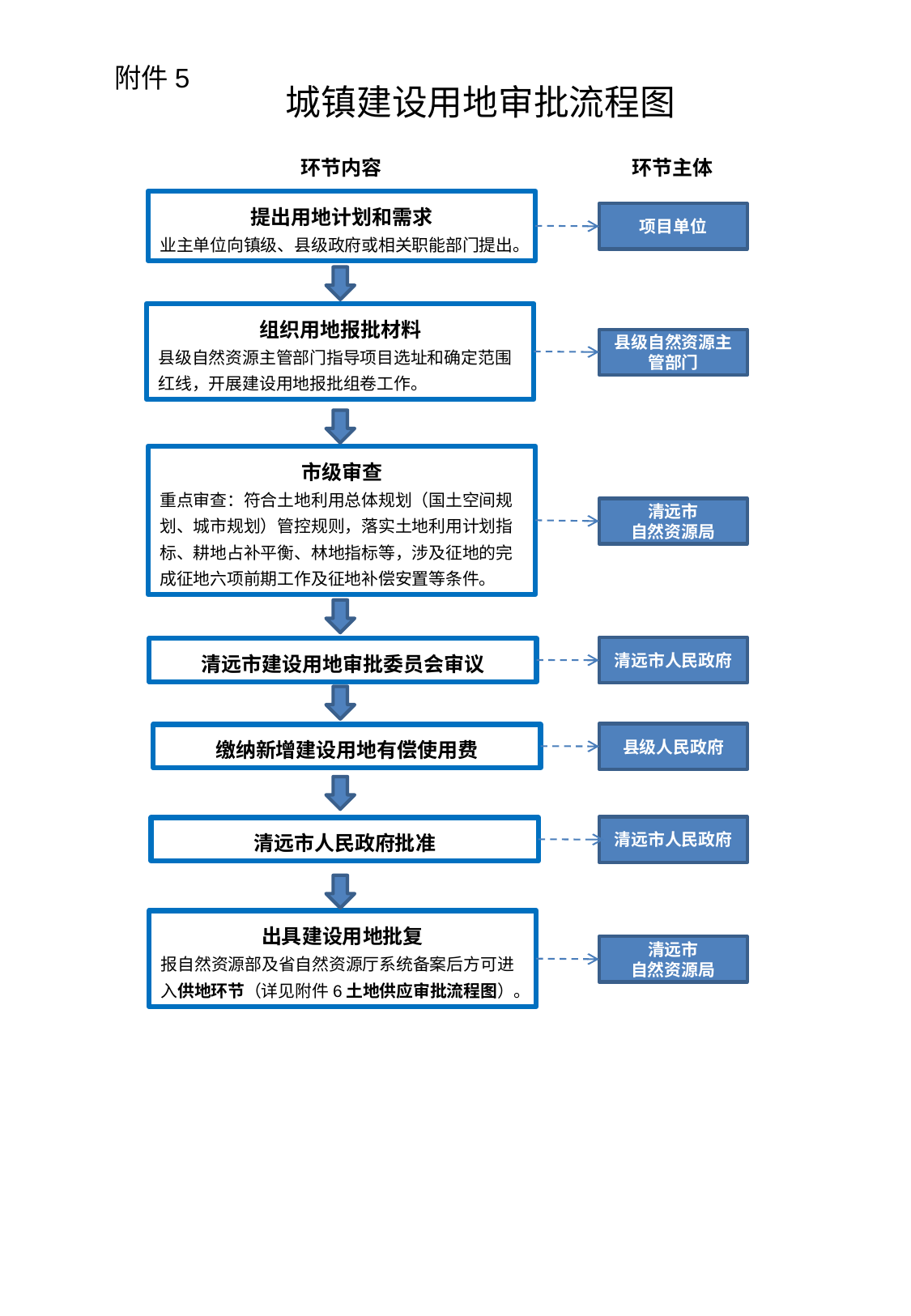

附件5
 城镇建设用地审批流程图
环节内容
环节主体
提出用地计划和需求
业主单位向镇级、县级政府或相关职能部门提出。
项目单位

组织用地报批材料
县级自然资源主管部门指导项目选址和确定范围红线，开展建设用地报批组卷工作。
县级自然资源主管部门

市级审查
重点审查：符合土地利用总体规划（国土空间规划、城市规划）管控规则，落实土地利用计划指标、耕地占补平衡、林地指标等，涉及征地的完成征地六项前期工作及征地补偿安置等条件。
清远市
自然资源局

清远市人民政府
清远市建设用地审批委员会审议

县级人民政府
缴纳新增建设用地有偿使用费

清远市人民政府
清远市人民政府批准

出具建设用地批复
报自然资源部及省自然资源厅系统备案后方可进入供地环节（详见附件6土地供应审批流程图）。
清远市
自然资源局